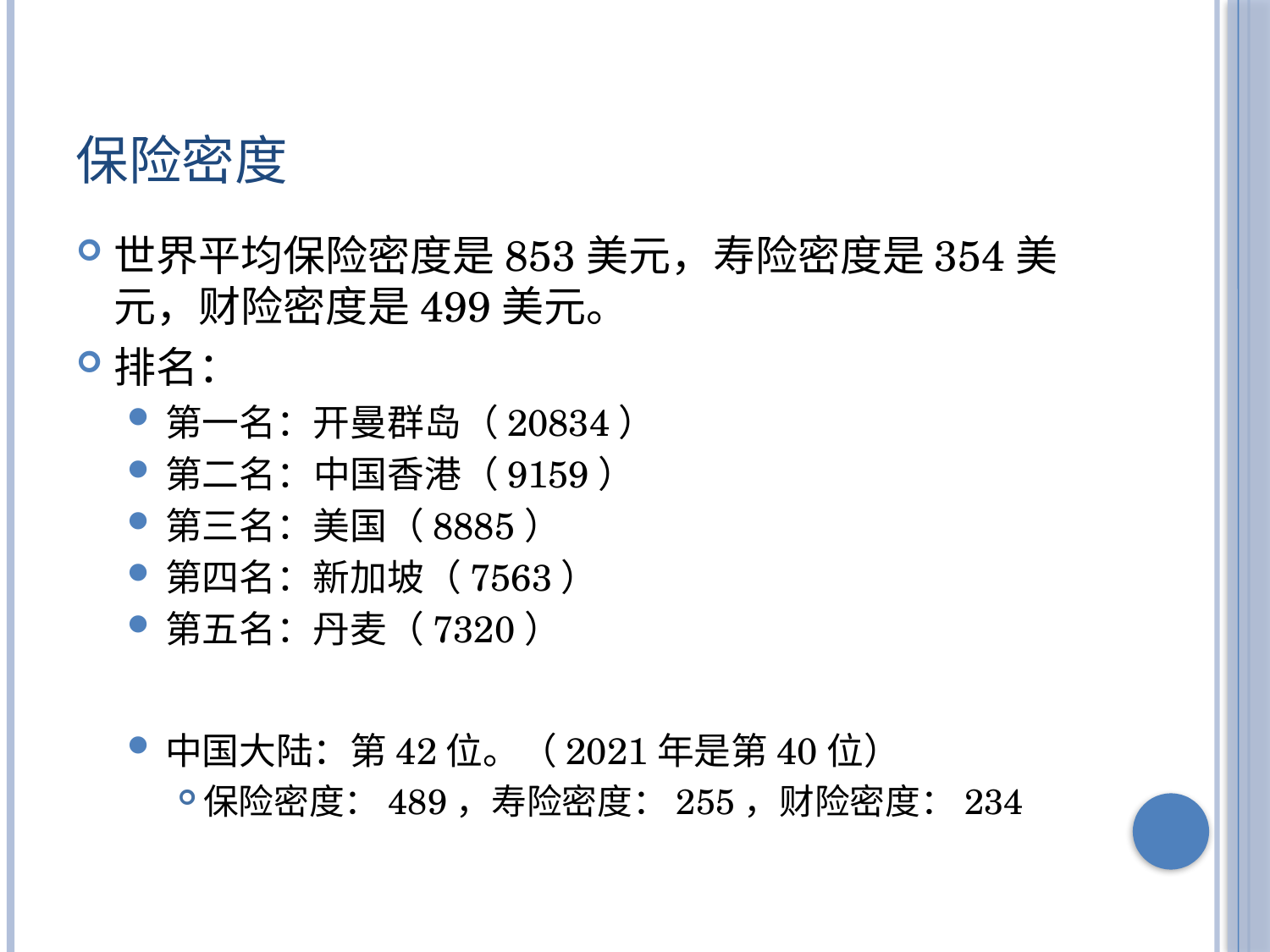

# 保险密度
世界平均保险密度是853美元，寿险密度是354美元，财险密度是499美元。
排名：
第一名：开曼群岛（20834）
第二名：中国香港（9159）
第三名：美国（8885）
第四名：新加坡（7563）
第五名：丹麦（7320）

中国大陆：第42位。（2021年是第40位）
保险密度：489，寿险密度：255，财险密度：234